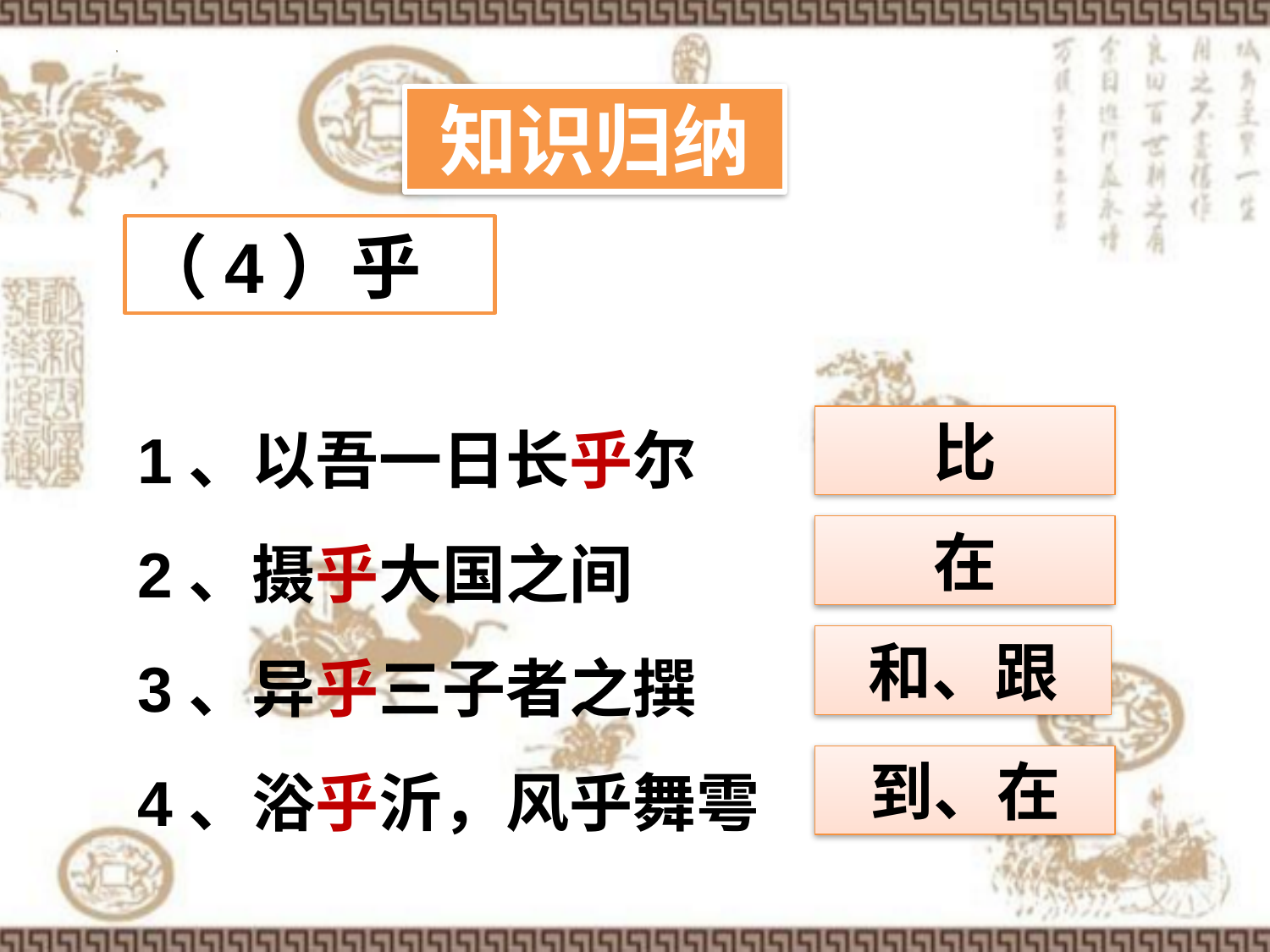

知识归纳
（4）乎
1、以吾一日长乎尔
2、摄乎大国之间
3、异乎三子者之撰
4、浴乎沂，风乎舞雩
比
在
和、跟
到、在